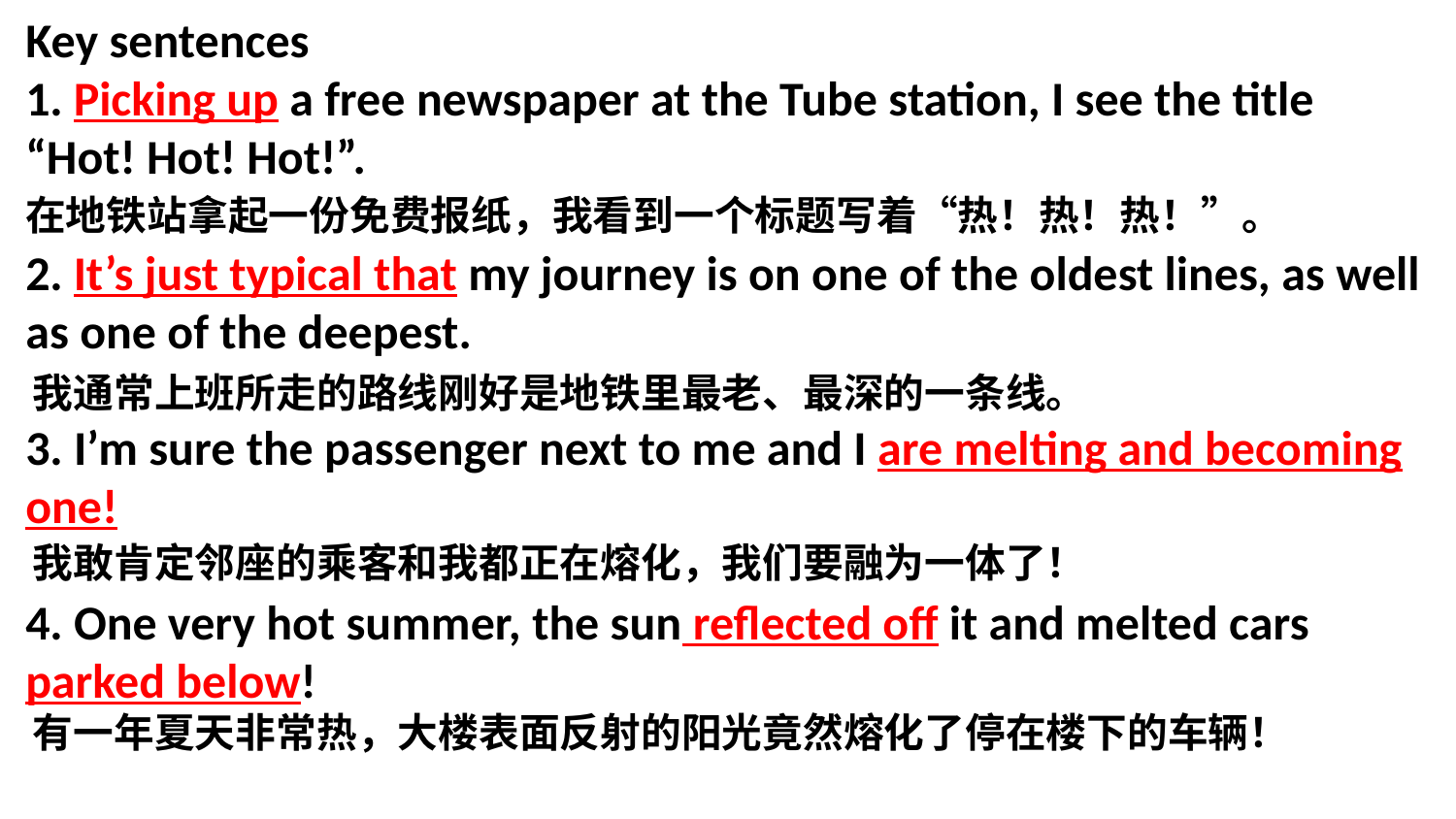

Key sentences
1. Picking up a free newspaper at the Tube station, I see the title “Hot! Hot! Hot!”.

2. It’s just typical that my journey is on one of the oldest lines, as well as one of the deepest.

3. I’m sure the passenger next to me and I are melting and becoming one!

4. One very hot summer, the sun reflected off it and melted cars parked below!

在地铁站拿起一份免费报纸，我看到一个标题写着“热！热！热！”。
我通常上班所走的路线刚好是地铁里最老、最深的一条线。
我敢肯定邻座的乘客和我都正在熔化，我们要融为一体了！
有一年夏天非常热，大楼表面反射的阳光竟然熔化了停在楼下的车辆！